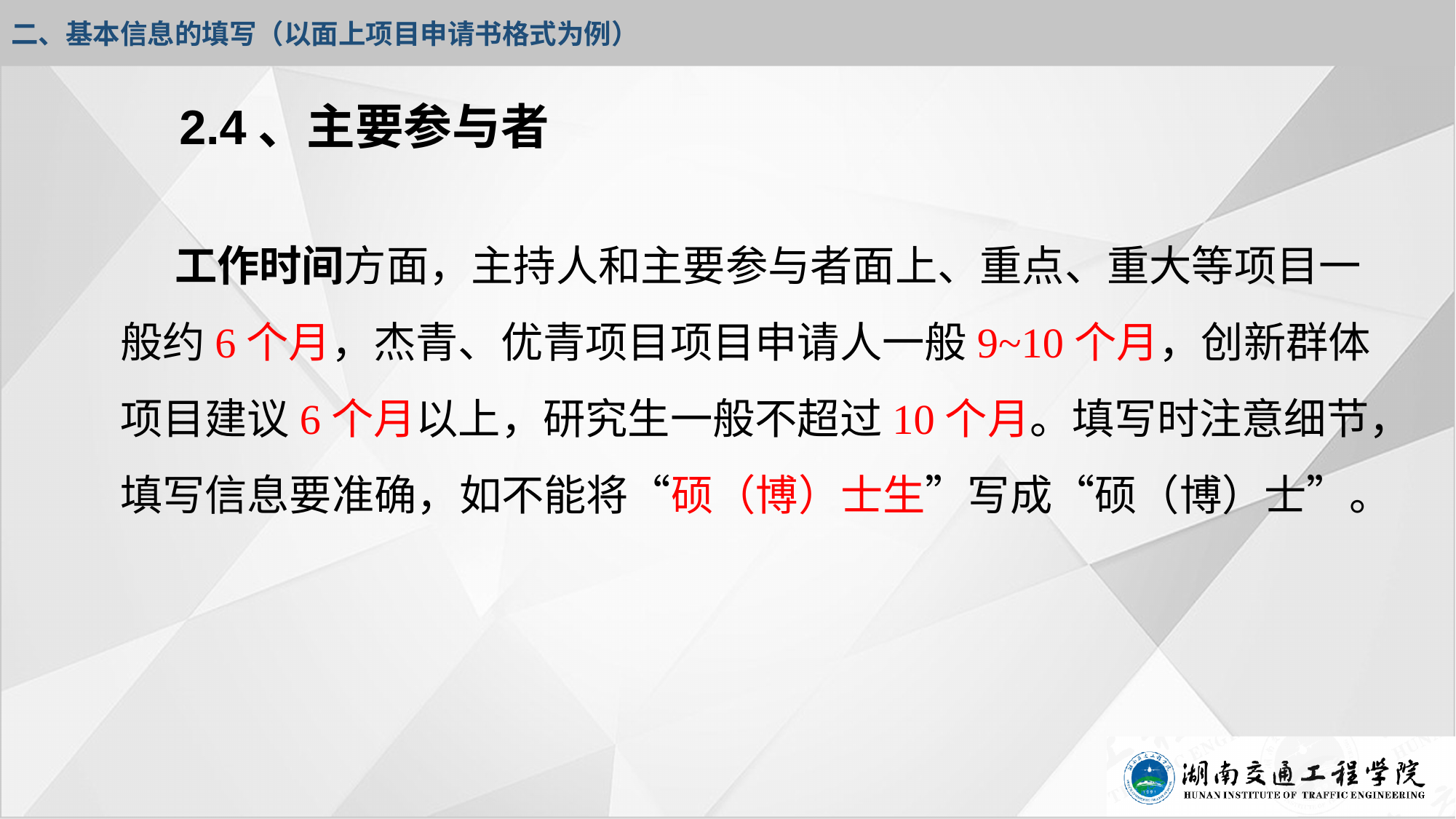

二、基本信息的填写（以面上项目申请书格式为例）
# 2.4、主要参与者
工作时间方面，主持人和主要参与者面上、重点、重大等项目一般约6个月，杰青、优青项目项目申请人一般9~10个月，创新群体项目建议6个月以上，研究生一般不超过10个月。填写时注意细节，填写信息要准确，如不能将“硕（博）士生”写成“硕（博）士”。